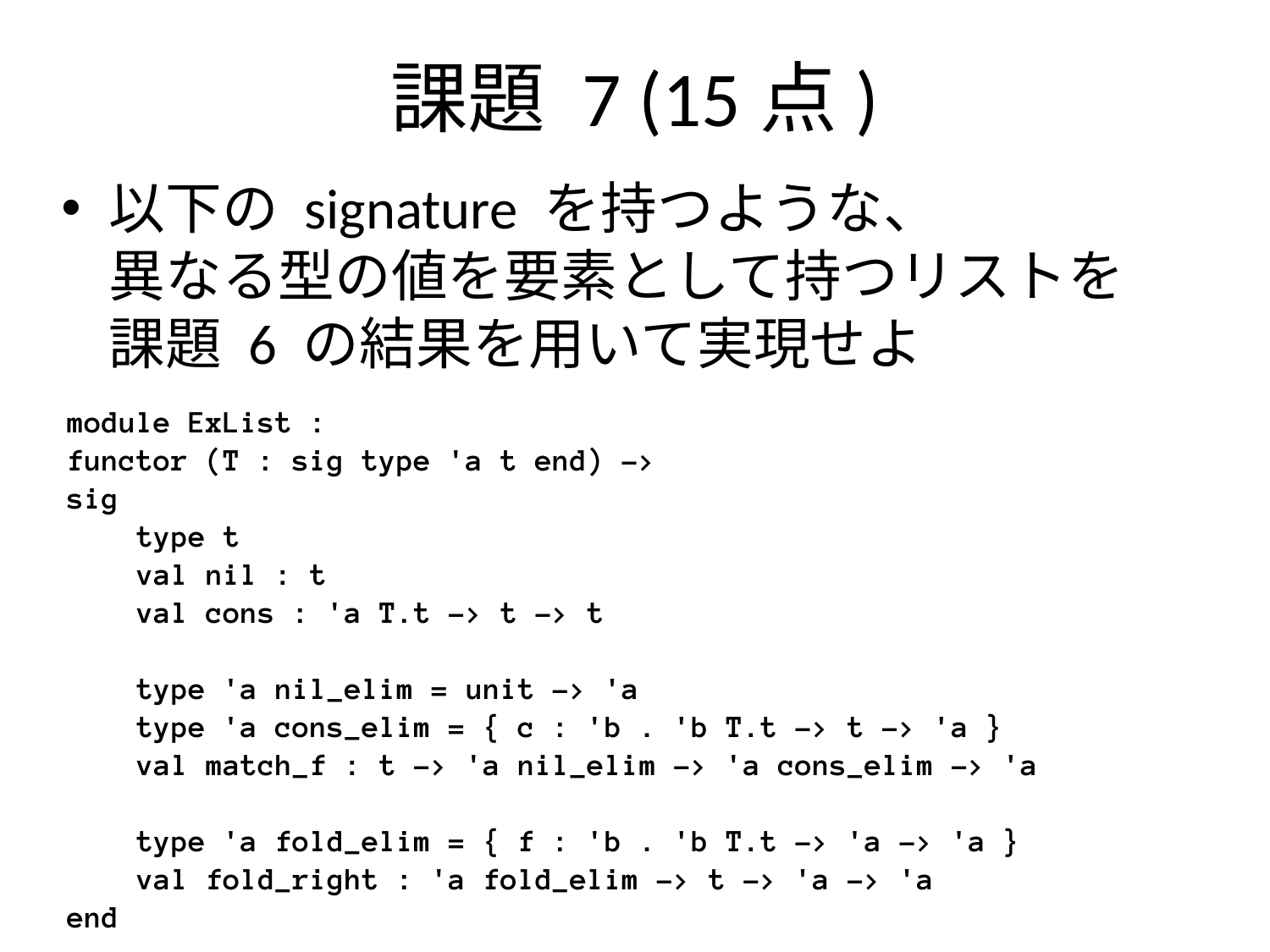

# 課題 7 (15点)
以下の signature を持つような、
異なる型の値を要素として持つリストを
課題 6 の結果を用いて実現せよ
module ExList :
functor (T : sig type 'a t end) ->
sig
    type t
    val nil : t
    val cons : 'a T.t -> t -> t

    type 'a nil_elim = unit -> 'a
    type 'a cons_elim = { c : 'b . 'b T.t -> t -> 'a }
    val match_f : t -> 'a nil_elim -> 'a cons_elim -> 'a

    type 'a fold_elim = { f : 'b . 'b T.t -> 'a -> 'a }
    val fold_right : 'a fold_elim -> t -> 'a -> 'a
end